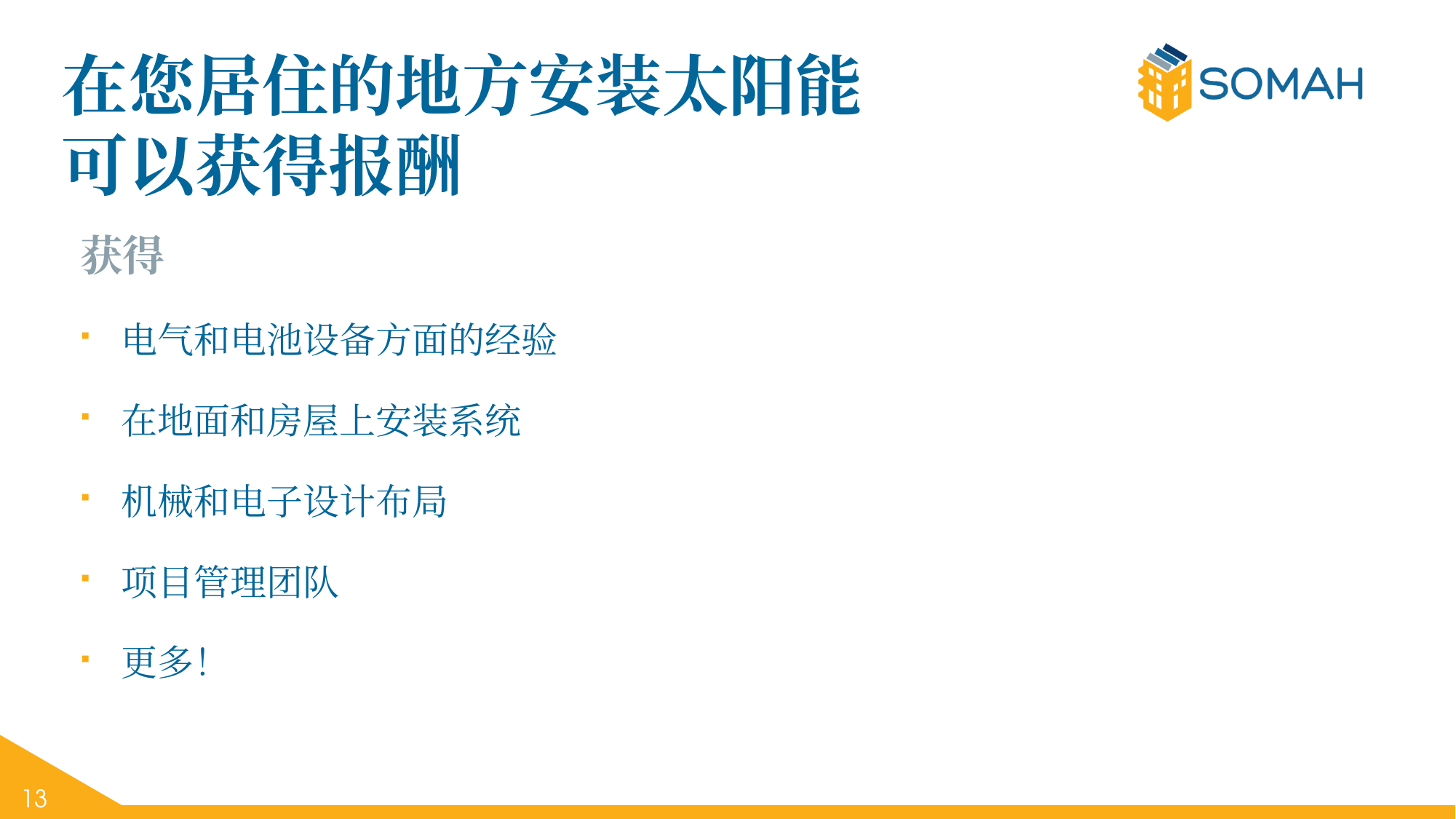

在您居住的地方安装太阳能可以获得报酬
获得
电气和电池设备方面的经验
在地面和房屋上安装系统
机械和电子设计布局
项目管理团队
更多！